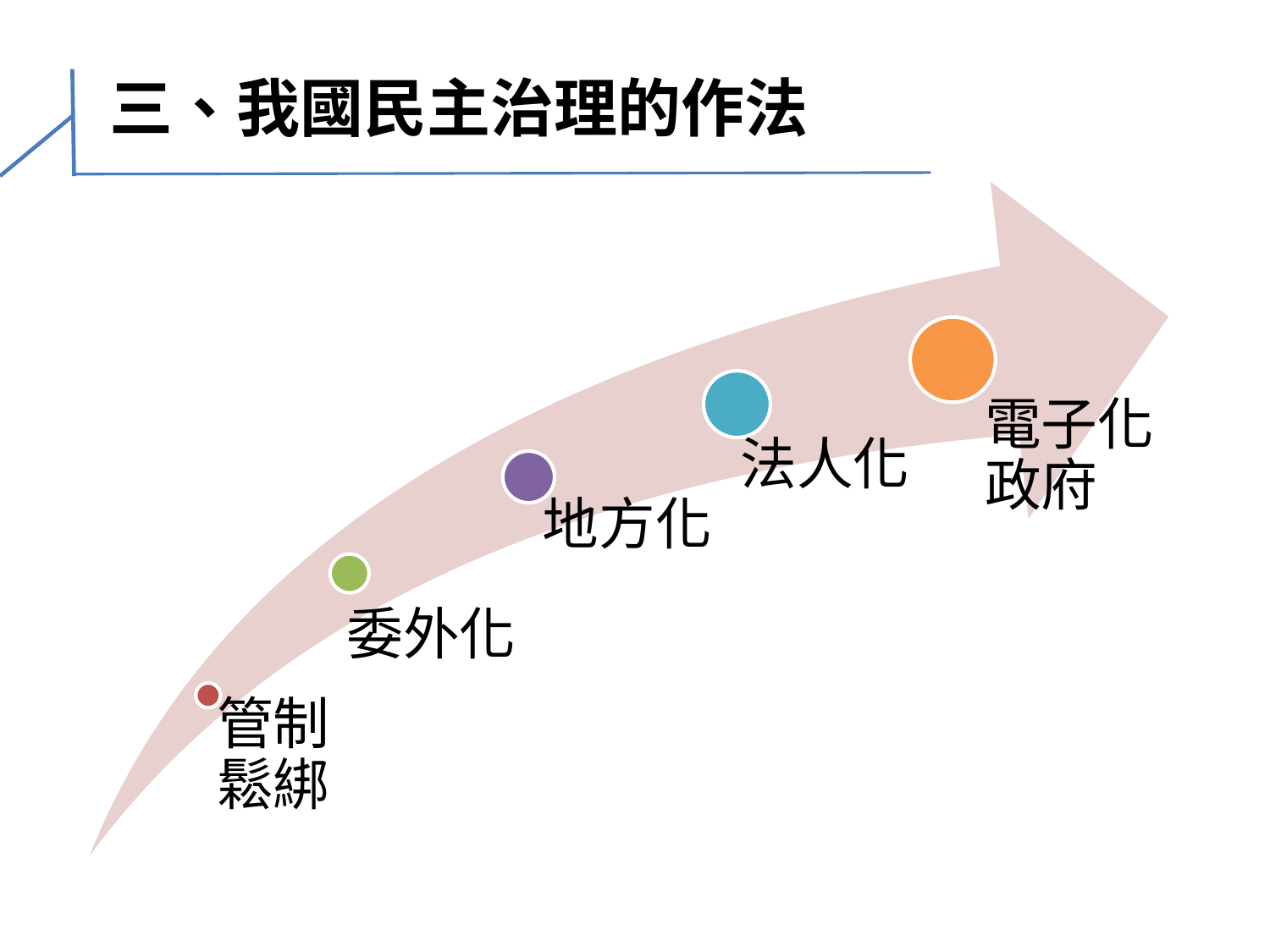

# 三、我國民主治理的作法
管制鬆綁
委外化
地方化
法人化
電子化政府